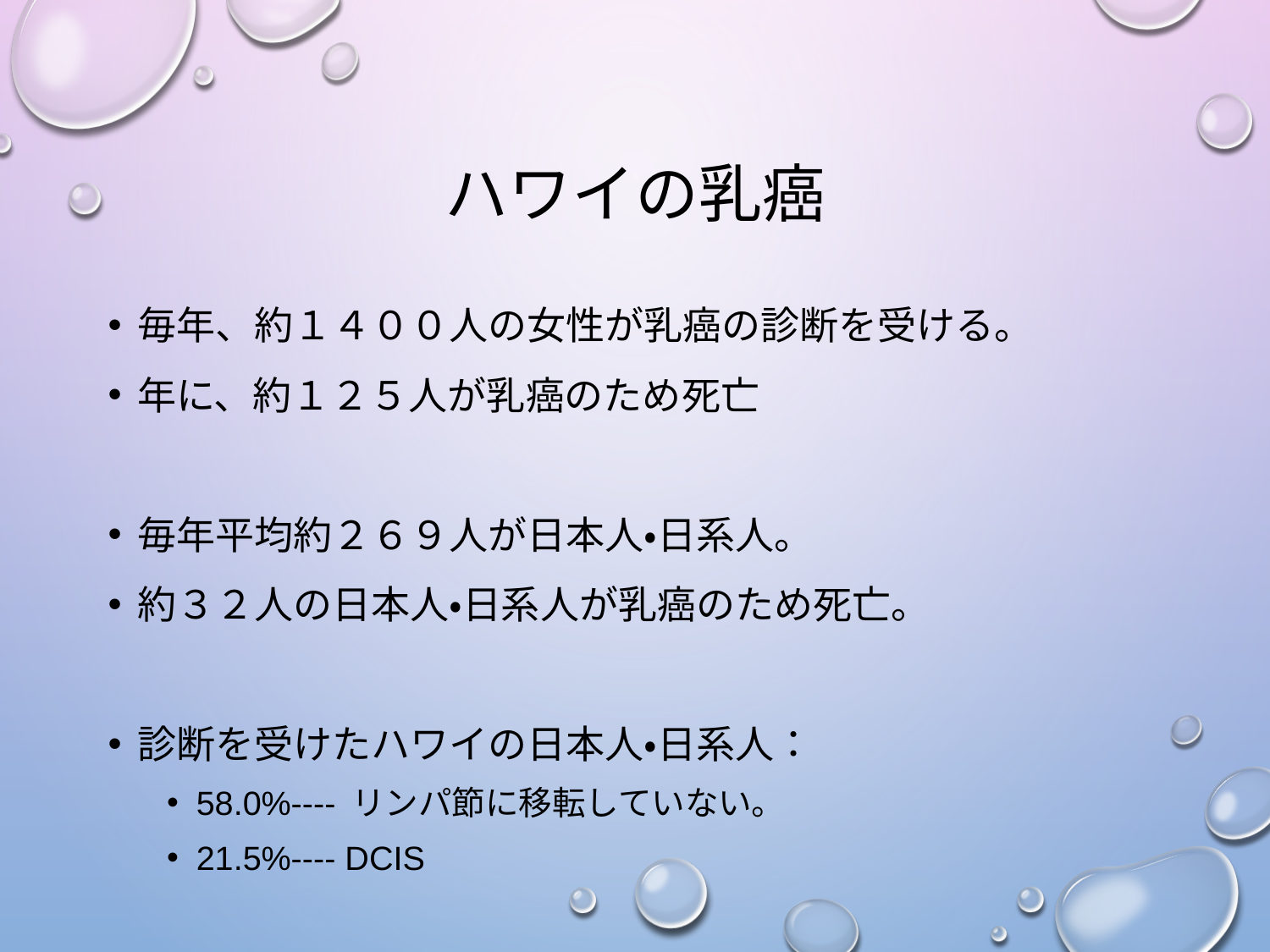

# ハワイの乳癌
毎年、約１４００人の女性が乳癌の診断を受ける。
年に、約１２５人が乳癌のため死亡

毎年平均約２６９人が日本人・日系人。
約３２人の日本人・日系人が乳癌のため死亡。

診断を受けたハワイの日本人・日系人：
58.0%---- リンパ節に移転していない。
21.5%---- DCIS